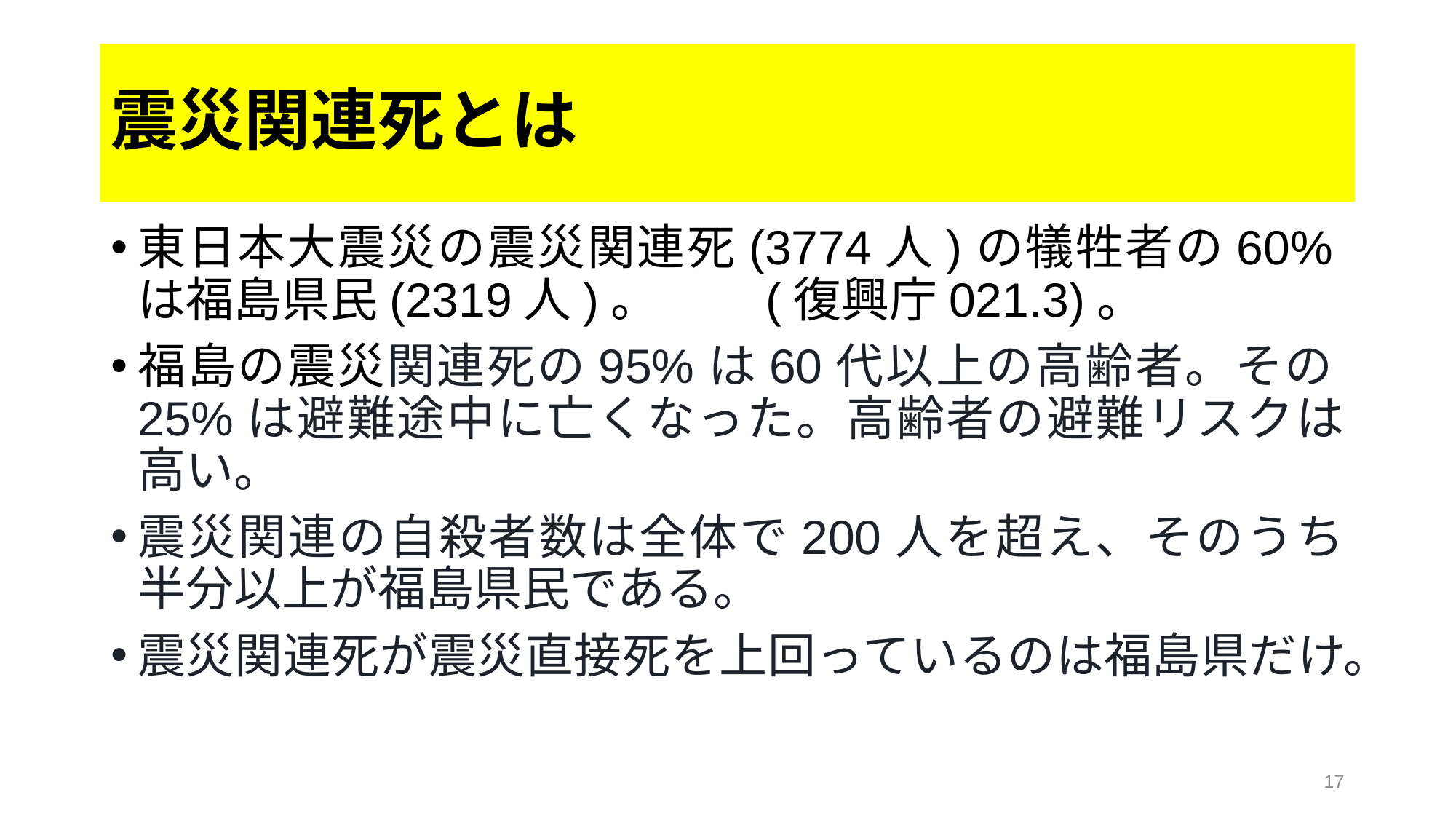

# 震災関連死とは
東日本大震災の震災関連死(3774人)の犠牲者の60%は福島県民(2319人)。　　(復興庁021.3)。
福島の震災関連死の95%は60代以上の高齢者。その25%は避難途中に亡くなった。高齢者の避難リスクは高い。
震災関連の自殺者数は全体で200人を超え、そのうち半分以上が福島県民である。
震災関連死が震災直接死を上回っているのは福島県だけ。

17